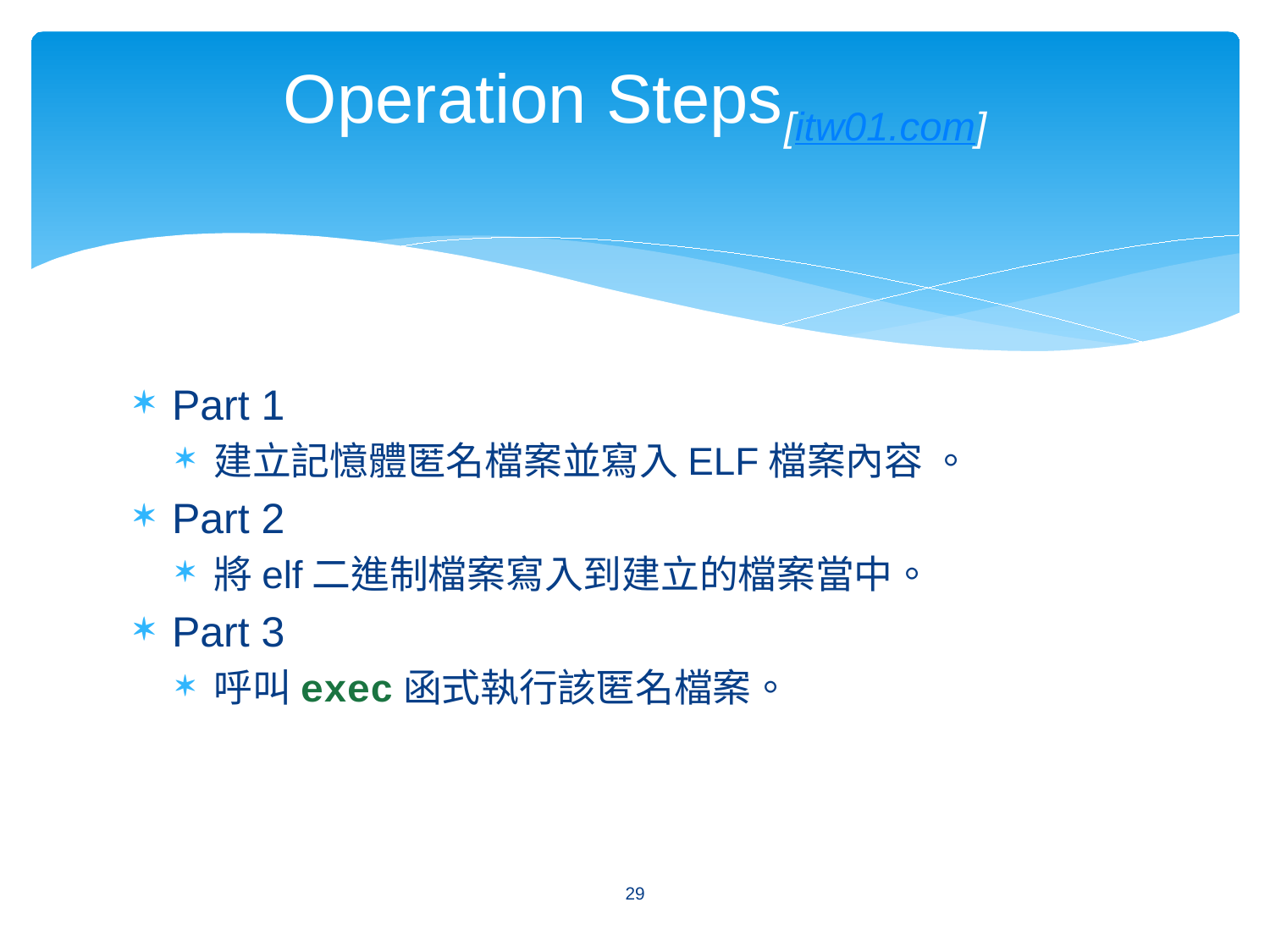

# Operation Steps[itw01.com]
Part 1
建立記憶體匿名檔案並寫入ELF檔案內容 。
Part 2
將elf二進制檔案寫入到建立的檔案當中。
Part 3
呼叫exec函式執行該匿名檔案。
29